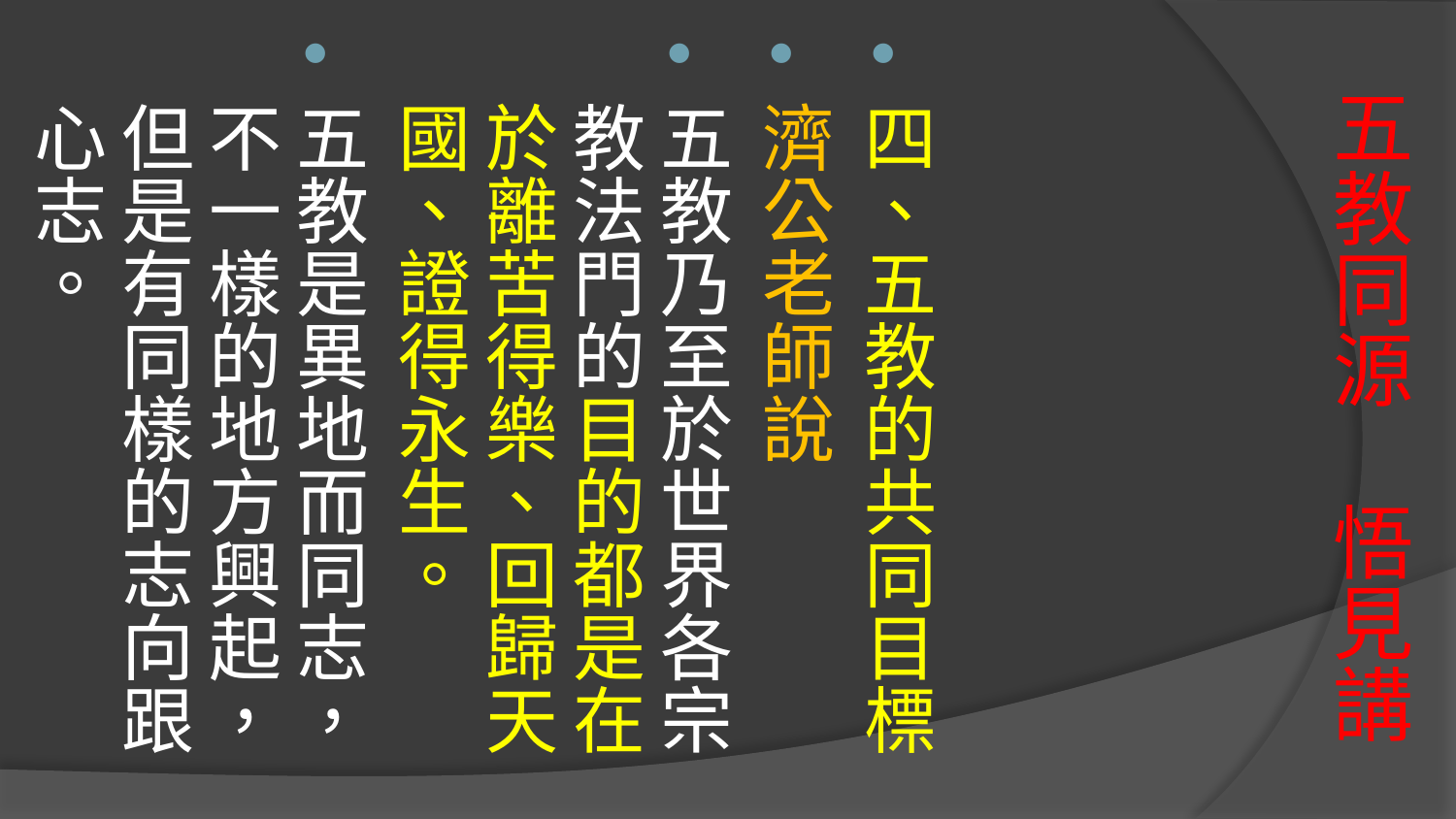

四、五教的共同目標
濟公老師說
五教乃至於世界各宗教法門的目的都是在於離苦得樂、回歸天國、證得永生。
五教是異地而同志，不一樣的地方興起，但是有同樣的志向跟心志。
# 五教同源     悟見講